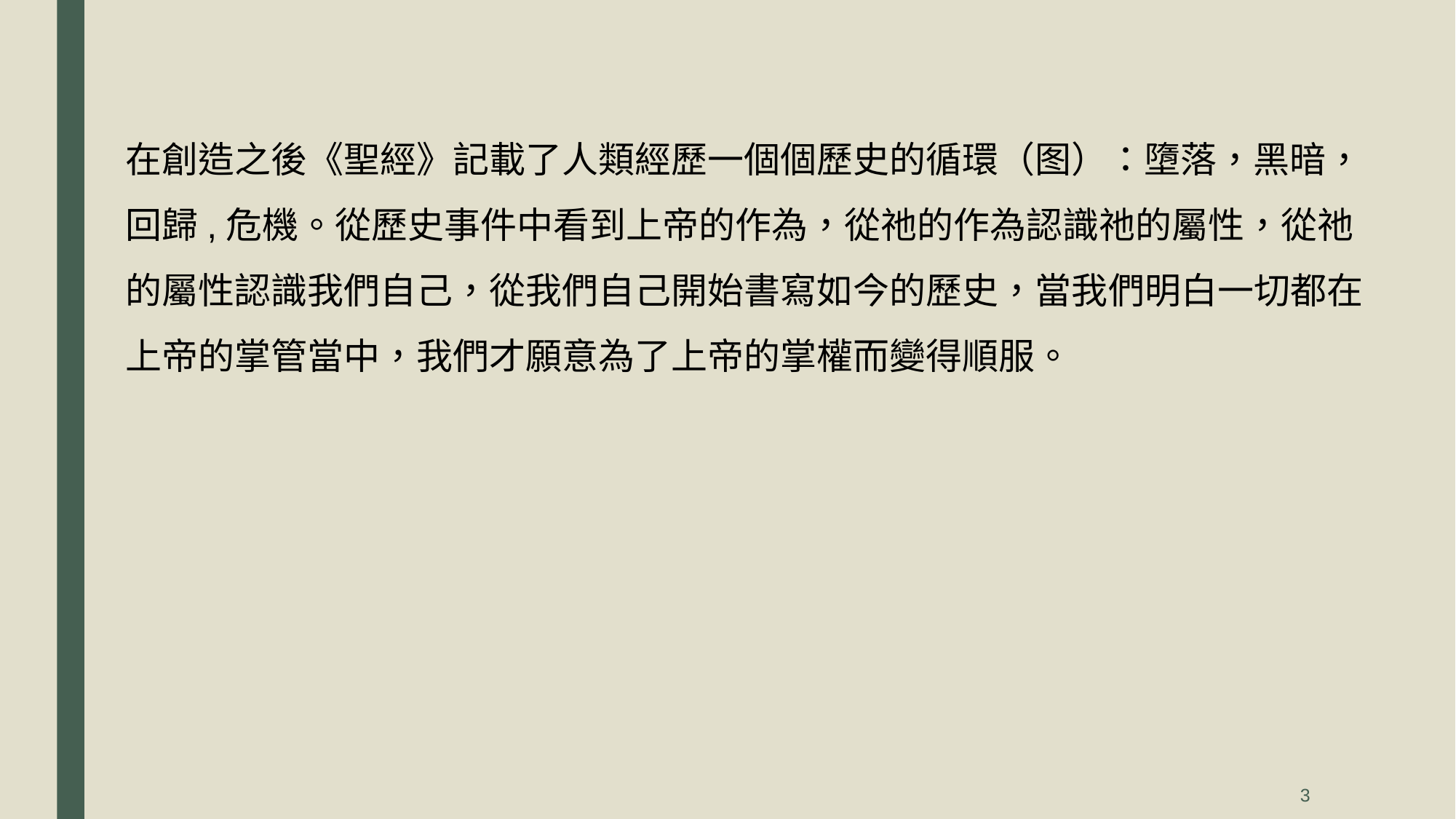

在創造之後《聖經》記載了人類經歷一個個歷史的循環（图）：墮落，黑暗，回歸,危機。從歷史事件中看到上帝的作為，從祂的作為認識祂的屬性，從祂的屬性認識我們自己，從我們自己開始書寫如今的歷史，當我們明白一切都在上帝的掌管當中，我們才願意為了上帝的掌權而變得順服。
3